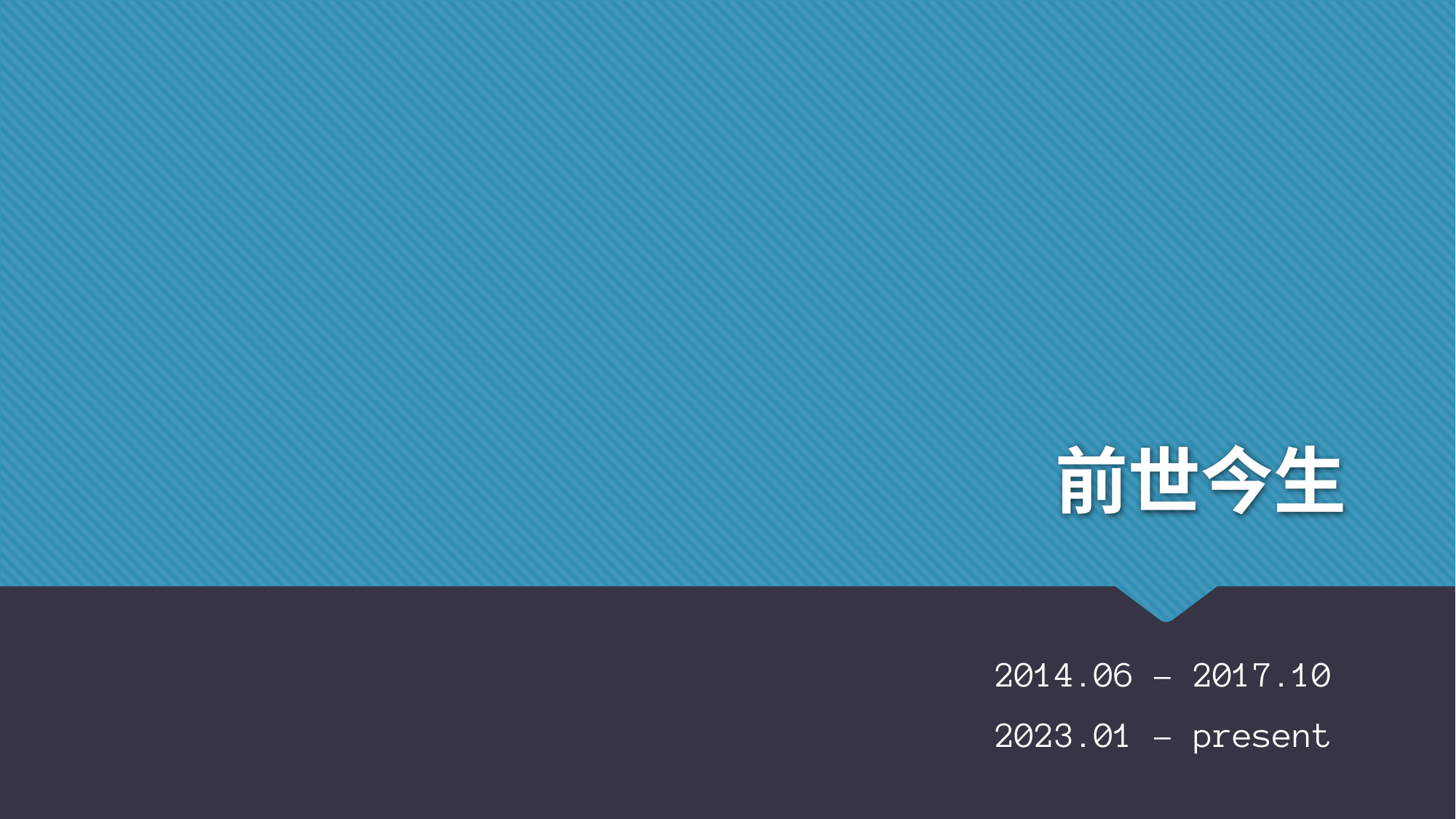

# 前世今生
2014.06 – 2017.10
2023.01 – present